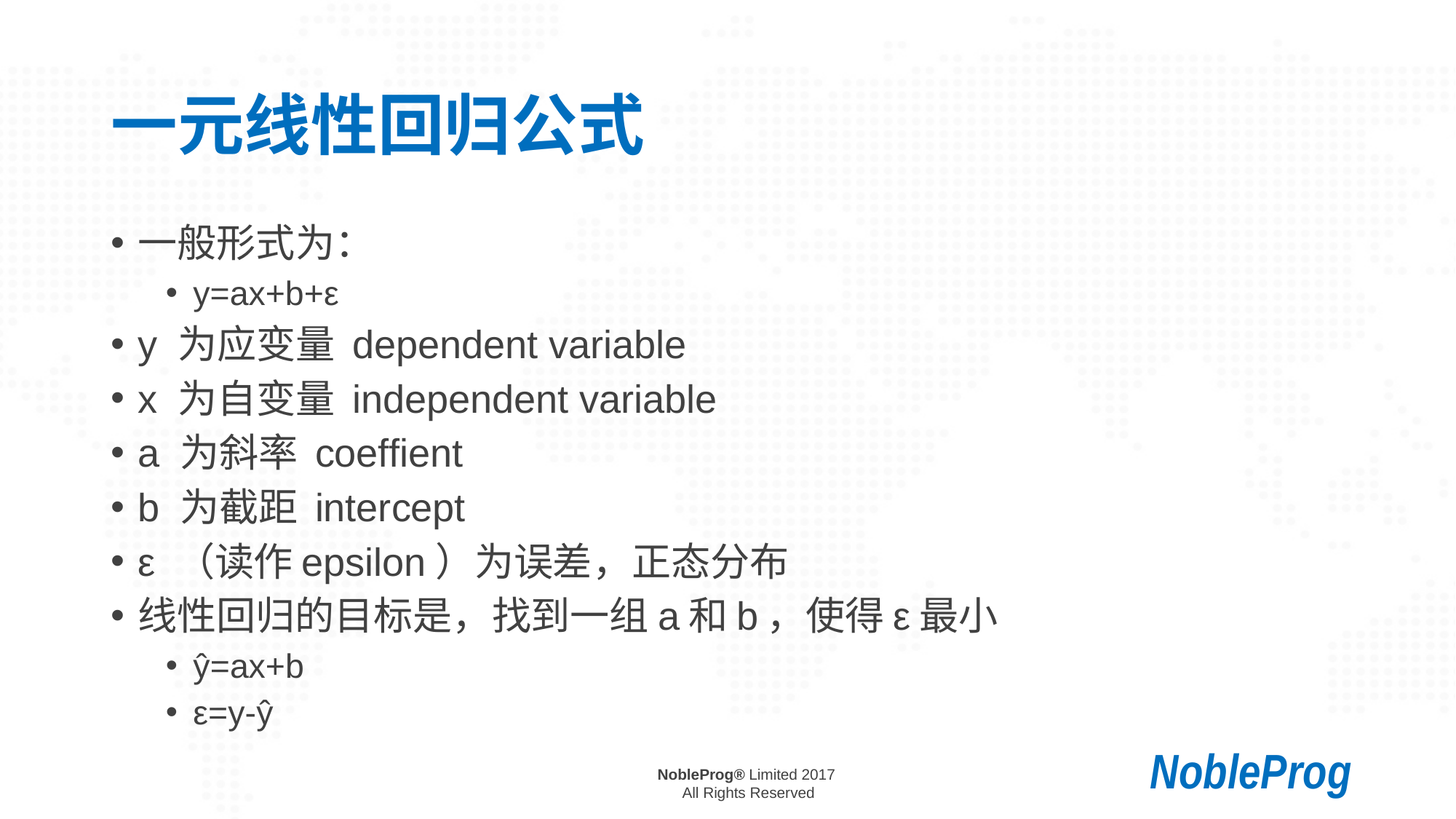

# 一元线性回归公式
一般形式为：
y=ax+b+ε
y 为应变量 dependent variable
x 为自变量 independent variable
a 为斜率 coeffient
b 为截距 intercept
ε （读作epsilon）为误差，正态分布
线性回归的目标是，找到一组a和b，使得ε最小
ŷ=ax+b
ε=y-ŷ